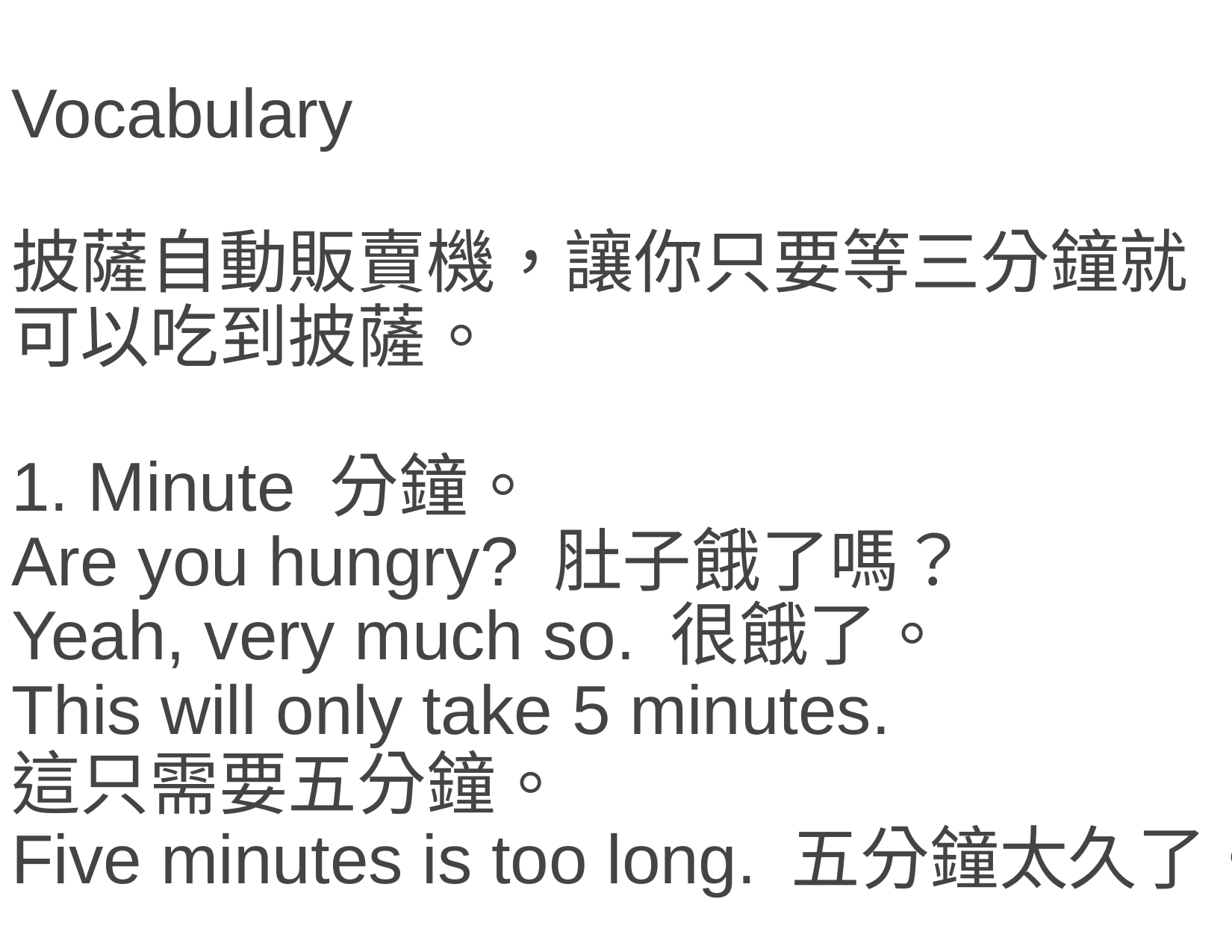

# Vocabulary 披薩自動販賣機，讓你只要等三分鐘就可以吃到披薩。 1. Minute 分鐘。 Are you hungry? 肚子餓了嗎？ Yeah, very much so. 很餓了。 This will only take 5 minutes. 這只需要五分鐘。 Five minutes is too long. 五分鐘太久了。